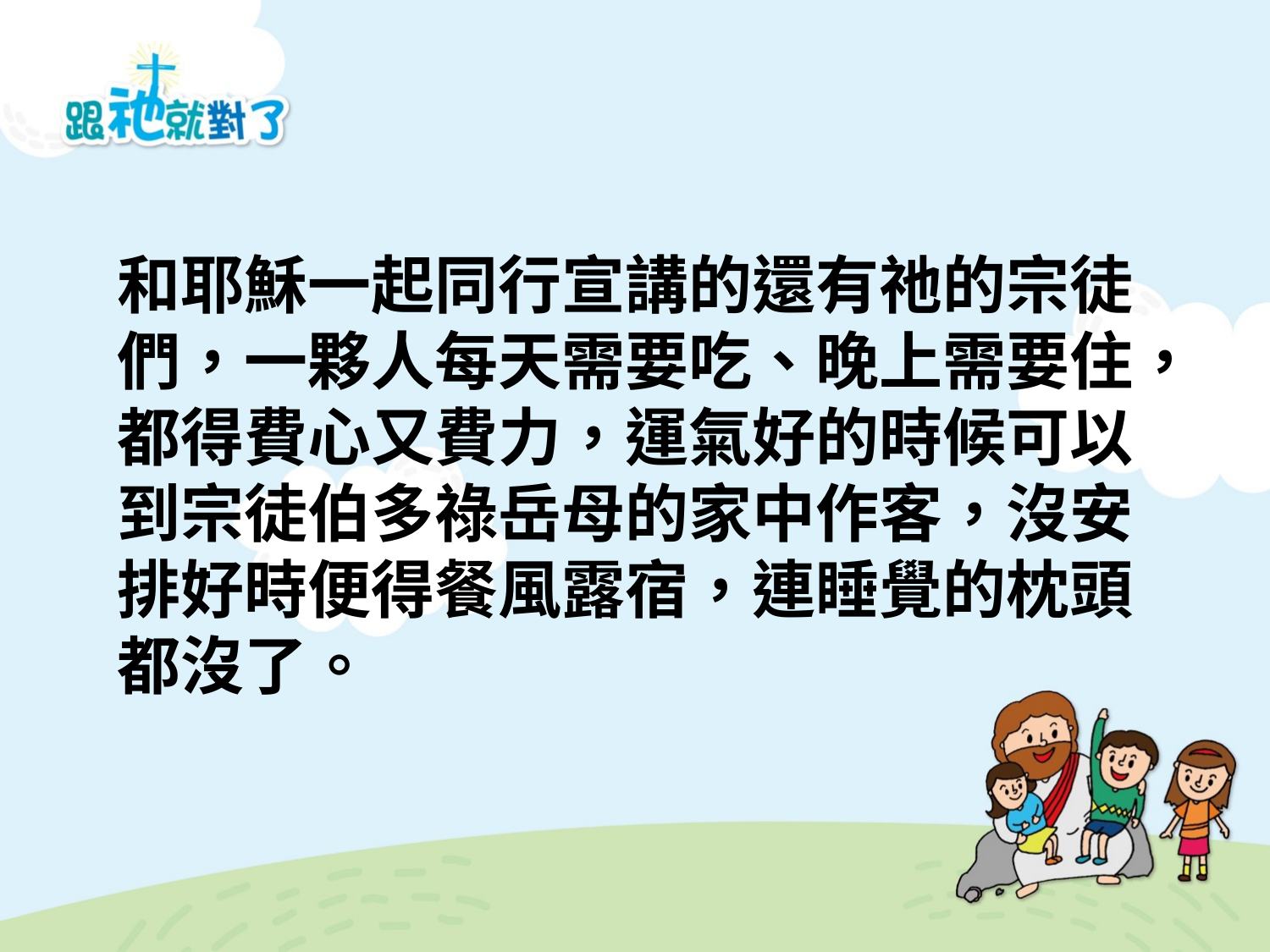

和耶穌一起同行宣講的還有祂的宗徒們，一夥人每天需要吃、晚上需要住，都得費心又費力，運氣好的時候可以到宗徒伯多祿岳母的家中作客，沒安排好時便得餐風露宿，連睡覺的枕頭都沒了。